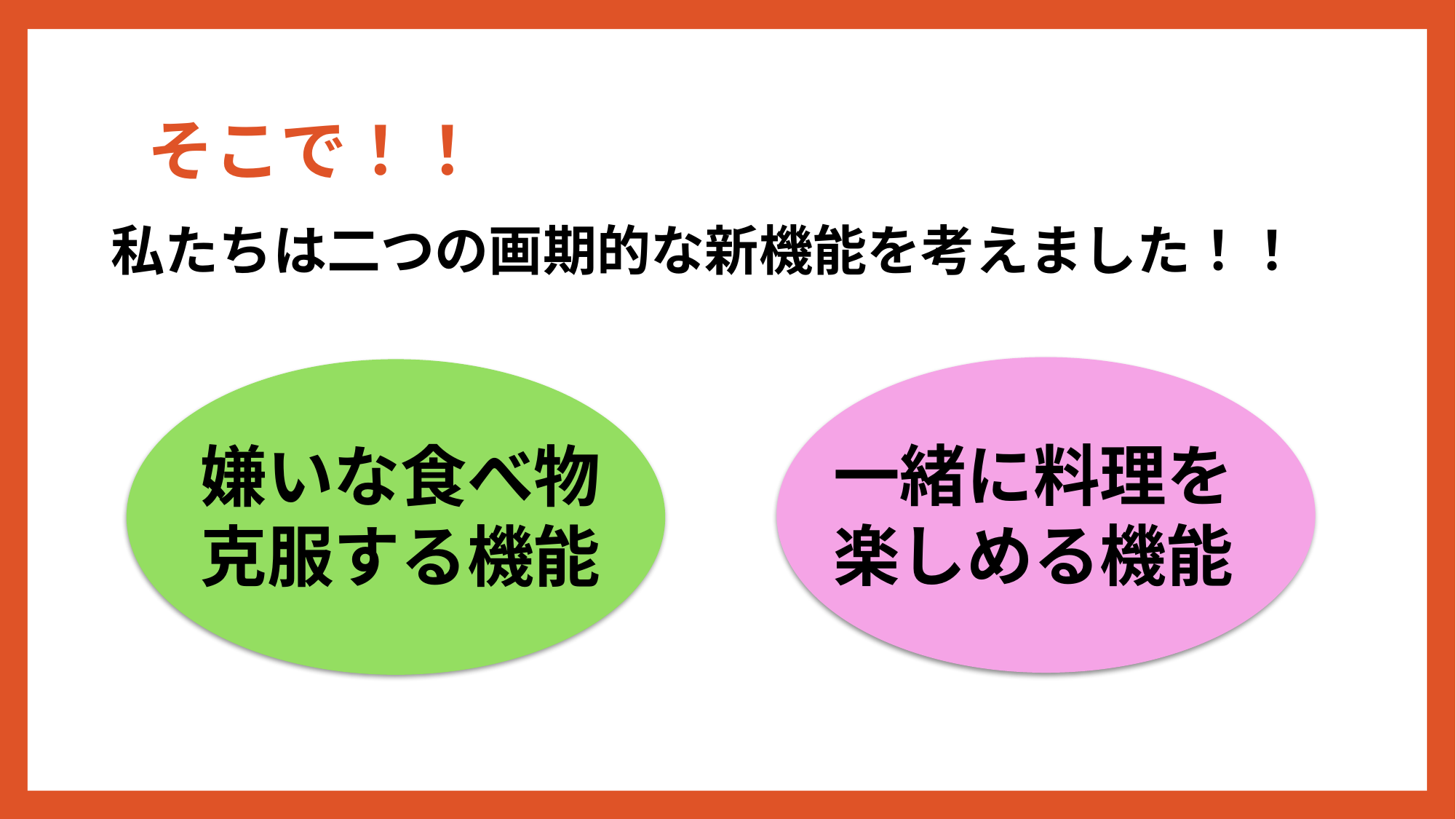

# そこで！！
私たちは二つの画期的な新機能を考えました！！

嫌いな食べ物
克服する機能
一緒に料理を
楽しめる機能